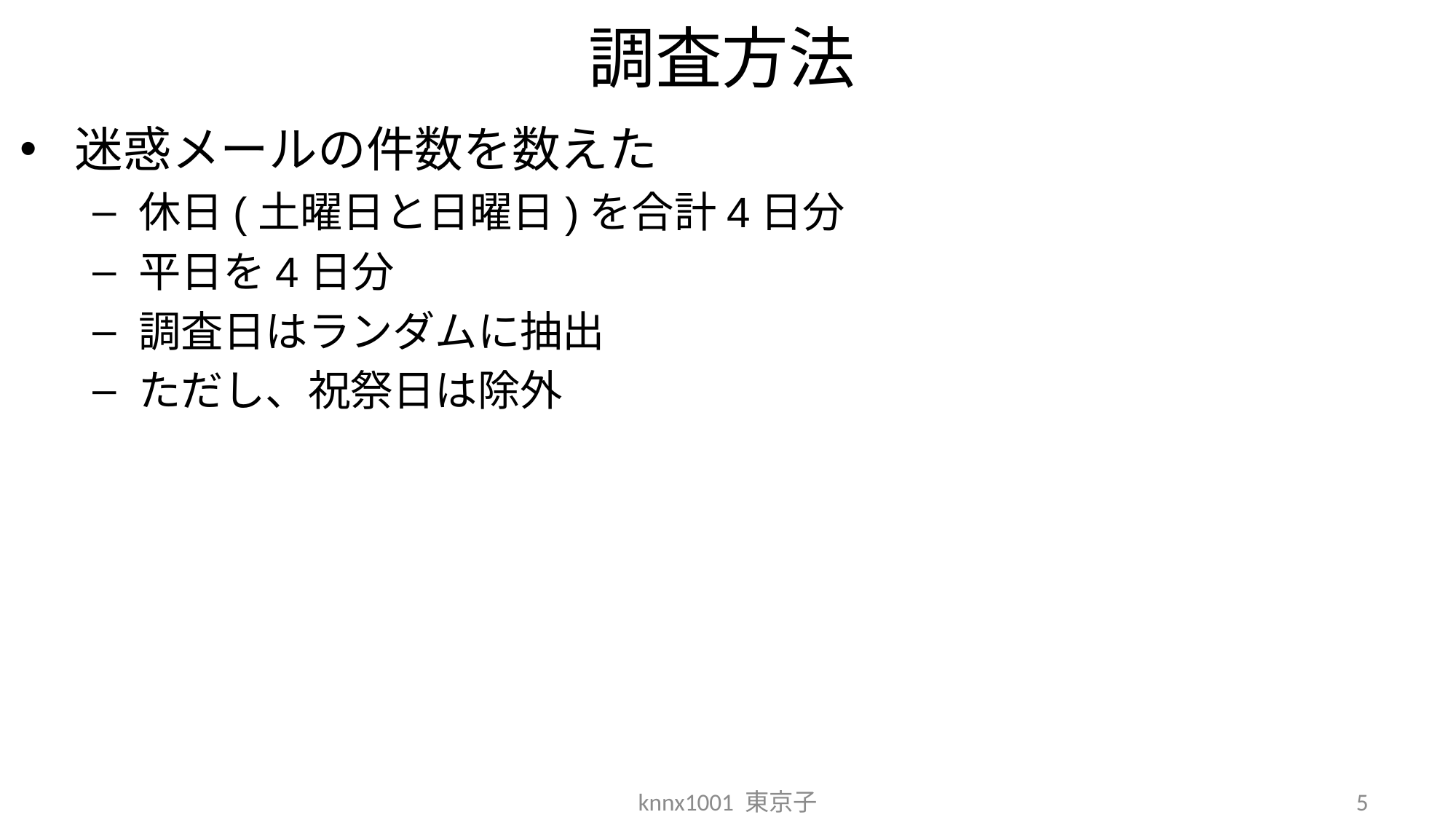

# 調査方法
迷惑メールの件数を数えた
休日(土曜日と日曜日)を合計4日分
平日を4日分
調査日はランダムに抽出
ただし、祝祭日は除外
knnx1001 東京子
5